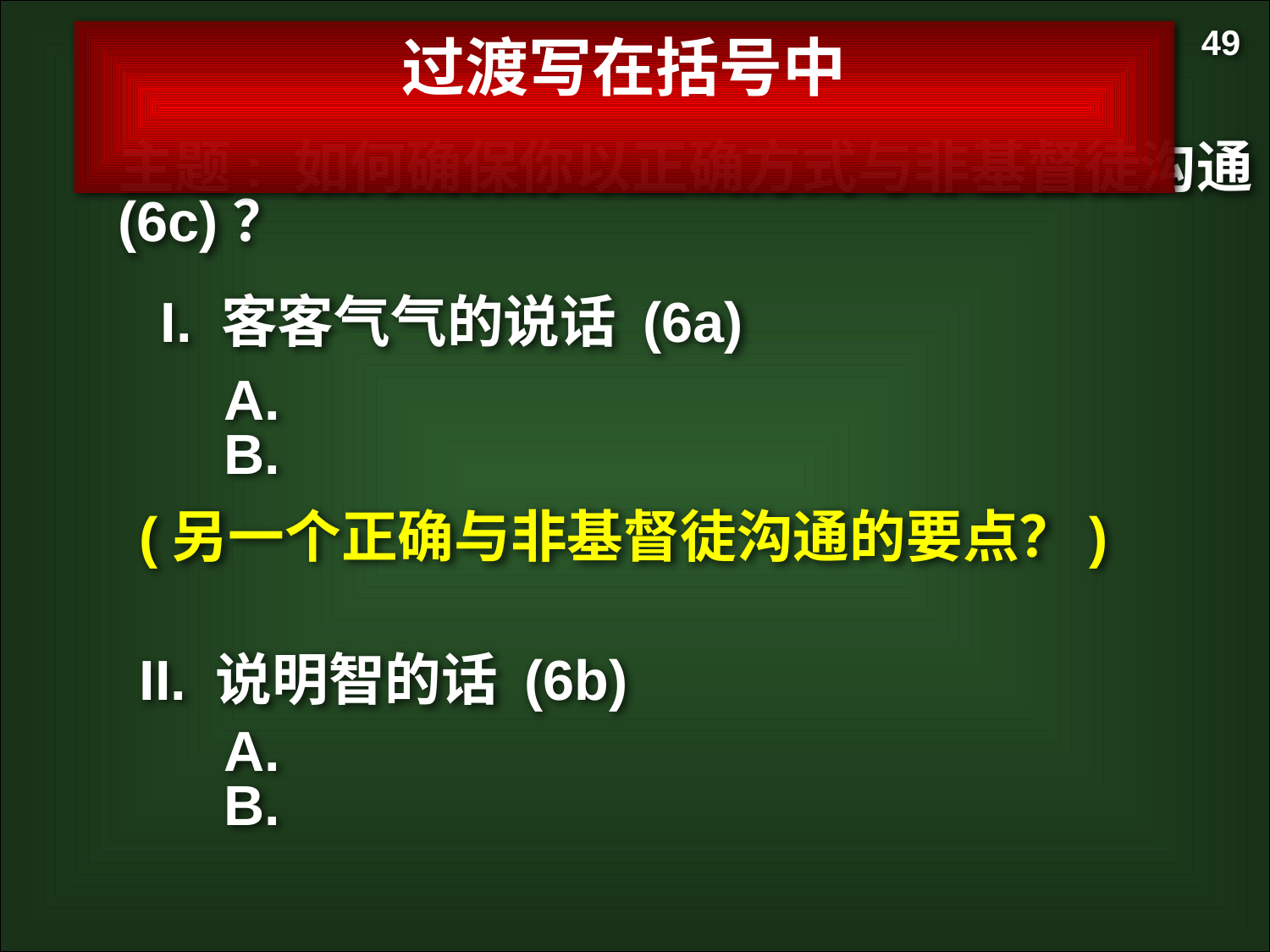

49
过渡写在括号中
主题: 如何确保你以正确方式与非基督徒沟通 (6c)？
I. 客客气气的说话 (6a)
A.
B.
(另一个正确与非基督徒沟通的要点？)
II. 说明智的话 (6b)
A.
B.